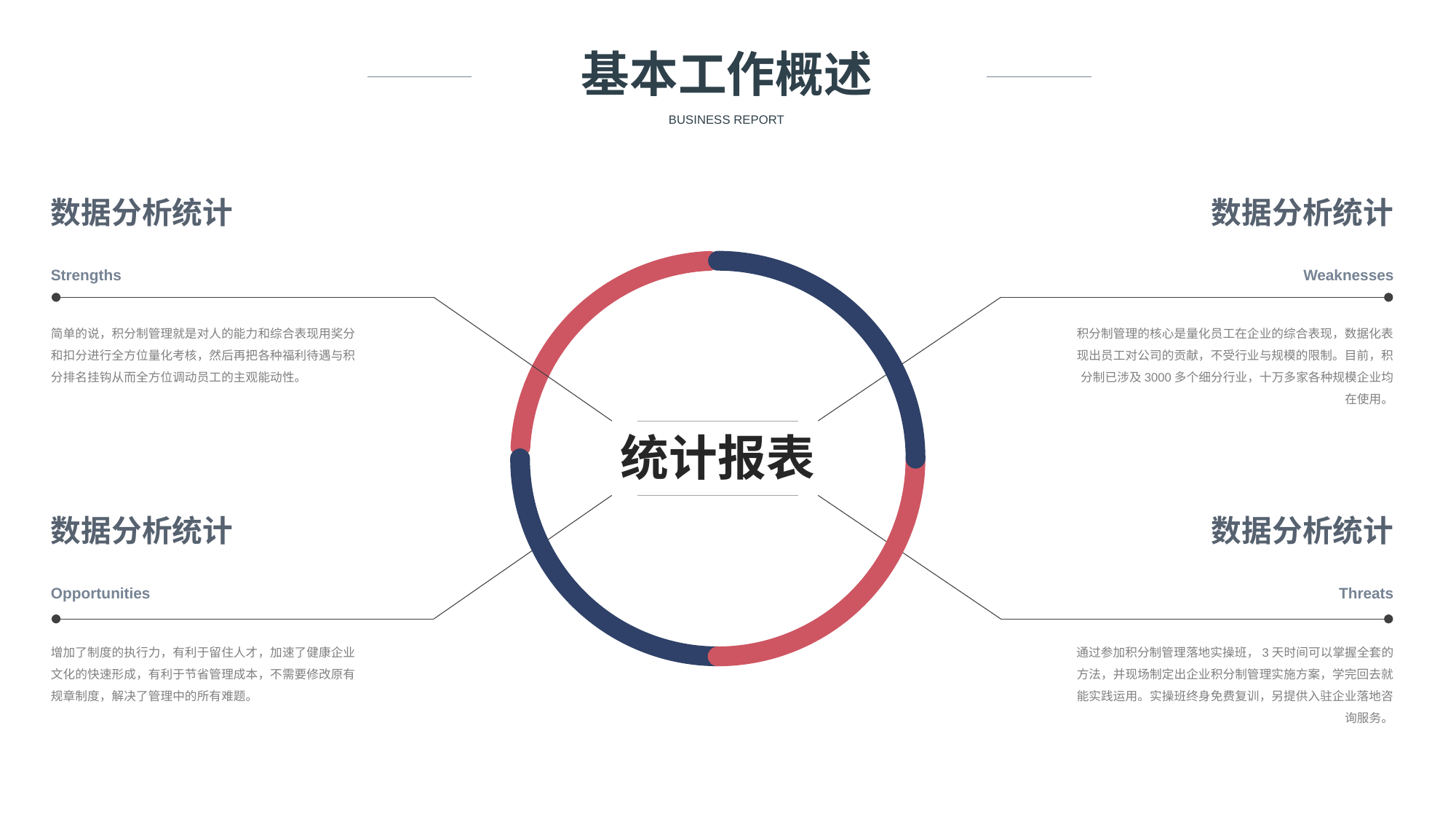

基本工作概述
BUSINESS REPORT
数据分析统计
数据分析统计
Strengths
Weaknesses

积分制管理的核心是量化员工在企业的综合表现，数据化表现出员工对公司的贡献，不受行业与规模的限制。目前，积分制已涉及3000多个细分行业，十万多家各种规模企业均在使用。
简单的说，积分制管理就是对人的能力和综合表现用奖分和扣分进行全方位量化考核，然后再把各种福利待遇与积分排名挂钩从而全方位调动员工的主观能动性。
统计报表
数据分析统计
数据分析统计
Opportunities
Threats
通过参加积分制管理落地实操班，3天时间可以掌握全套的方法，并现场制定出企业积分制管理实施方案，学完回去就能实践运用。实操班终身免费复训，另提供入驻企业落地咨询服务。
增加了制度的执行力，有利于留住人才，加速了健康企业文化的快速形成，有利于节省管理成本，不需要修改原有规章制度，解决了管理中的所有难题。